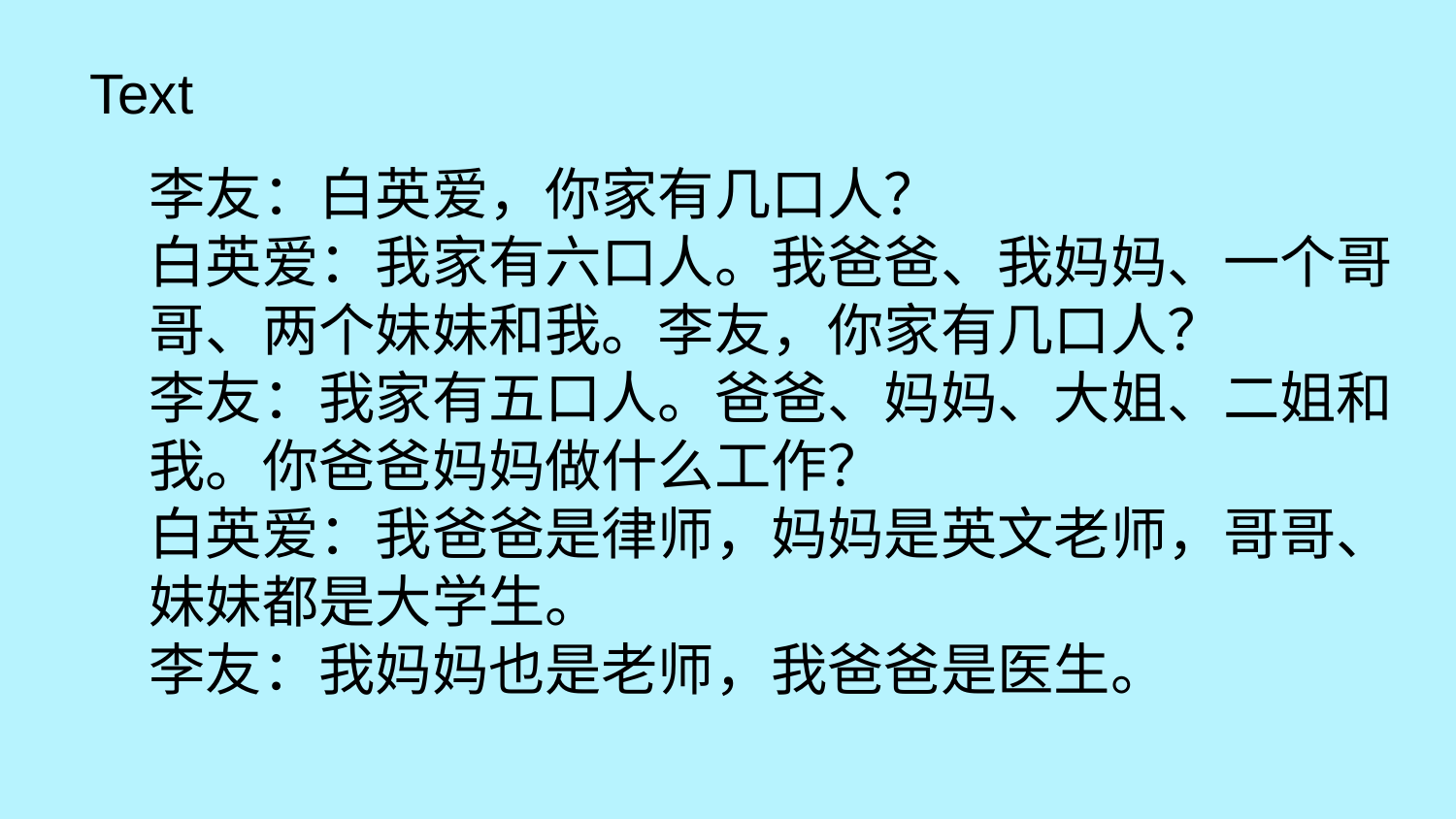

Text
李友：白英爱，你家有几口人？
白英爱：我家有六口人。我爸爸、我妈妈、一个哥哥、两个妹妹和我。李友，你家有几口人？
李友：我家有五口人。爸爸、妈妈、大姐、二姐和我。你爸爸妈妈做什么工作？
白英爱：我爸爸是律师，妈妈是英文老师，哥哥、妹妹都是大学生。
李友：我妈妈也是老师，我爸爸是医生。